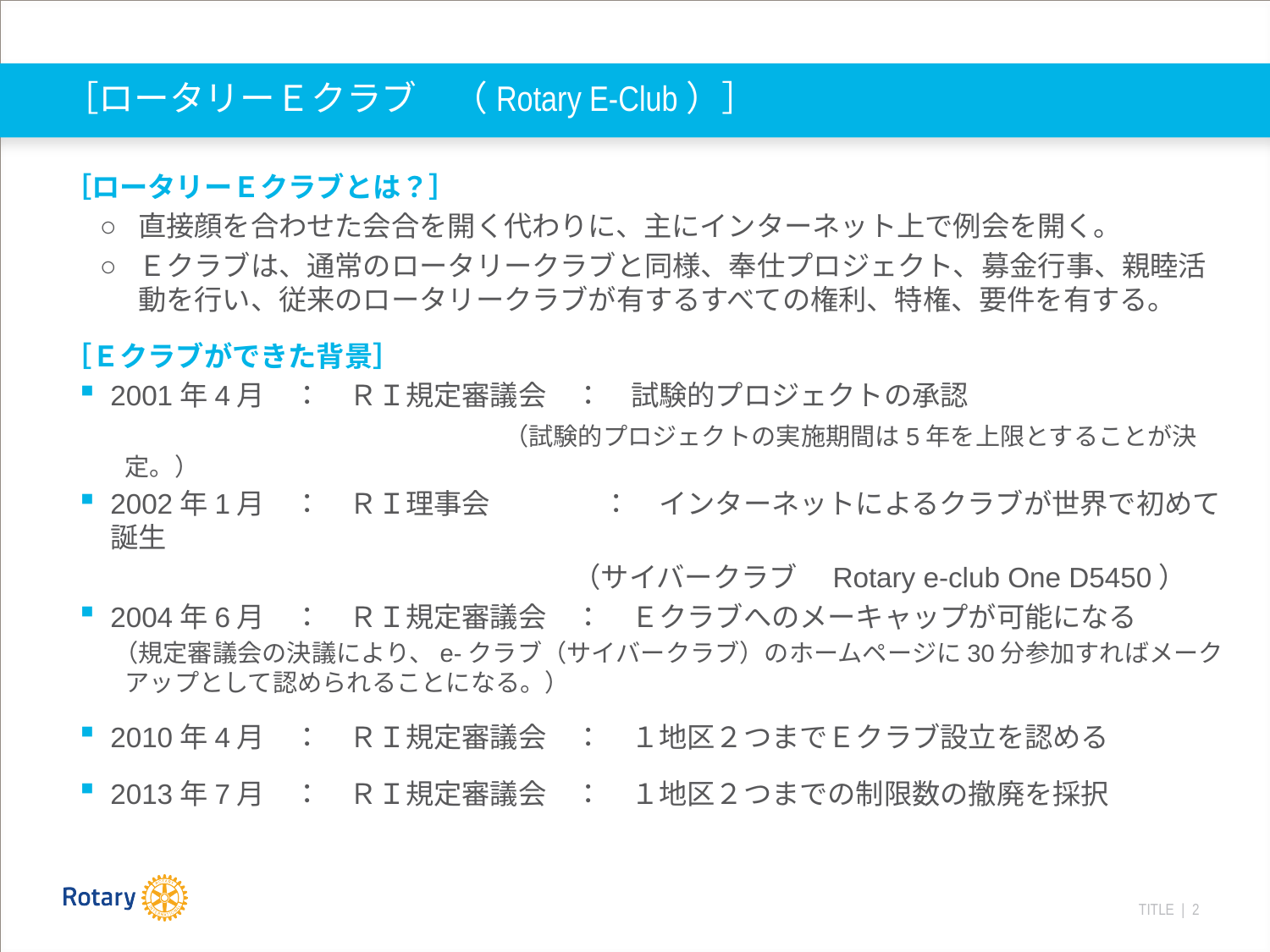

# ［ロータリーＥクラブ　（Rotary E-Club）］
［ロータリーＥクラブとは？］
直接顔を合わせた会合を開く代わりに、主にインターネット上で例会を開く。
Ｅクラブは、通常のロータリークラブと同様、奉仕プロジェクト、募金行事、親睦活動を行い、従来のロータリークラブが有するすべての権利、特権、要件を有する。
［Ｅクラブができた背景］
2001年4月　：　ＲＩ規定審議会　：　試験的プロジェクトの承認
　　　　　　　　　　　　　　　　　（試験的プロジェクトの実施期間は5年を上限とすることが決定。）
2002年1月　：　ＲＩ理事会　　　　：　インターネットによるクラブが世界で初めて誕生
			　　　　（サイバークラブ　Rotary e-club One D5450）
2004年6月　：　ＲＩ規定審議会　：　Ｅクラブへのメーキャップが可能になる
（規定審議会の決議により、e-クラブ（サイバークラブ）のホームページに30分参加すればメークアップとして認められることになる。）
2010年4月　：　ＲＩ規定審議会　：　１地区２つまでＥクラブ設立を認める
2013年7月　：　ＲＩ規定審議会　：　１地区２つまでの制限数の撤廃を採択